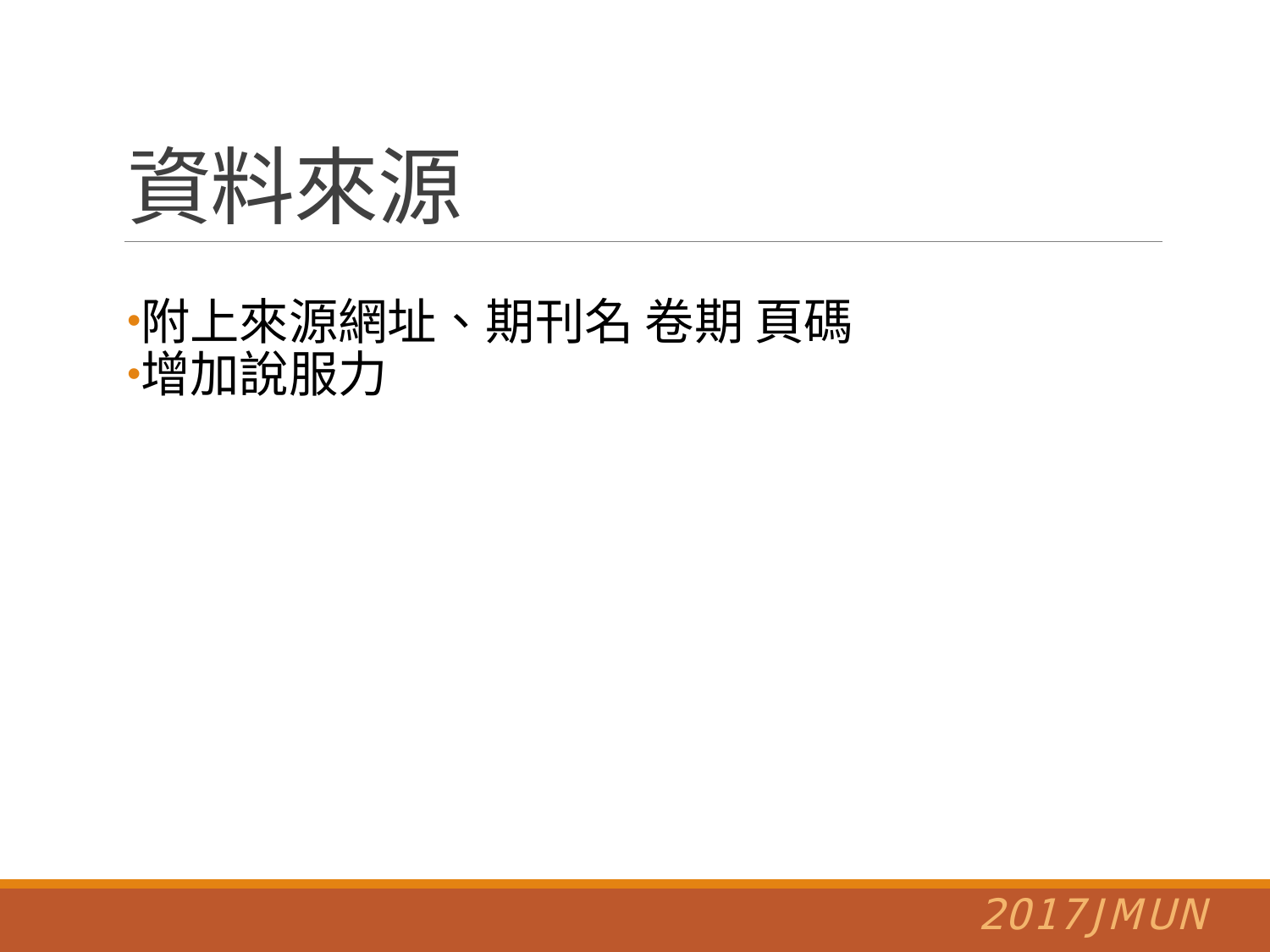

# 資料來源
附上來源網址、期刊名 卷期 頁碼
增加說服力

2017JMUN